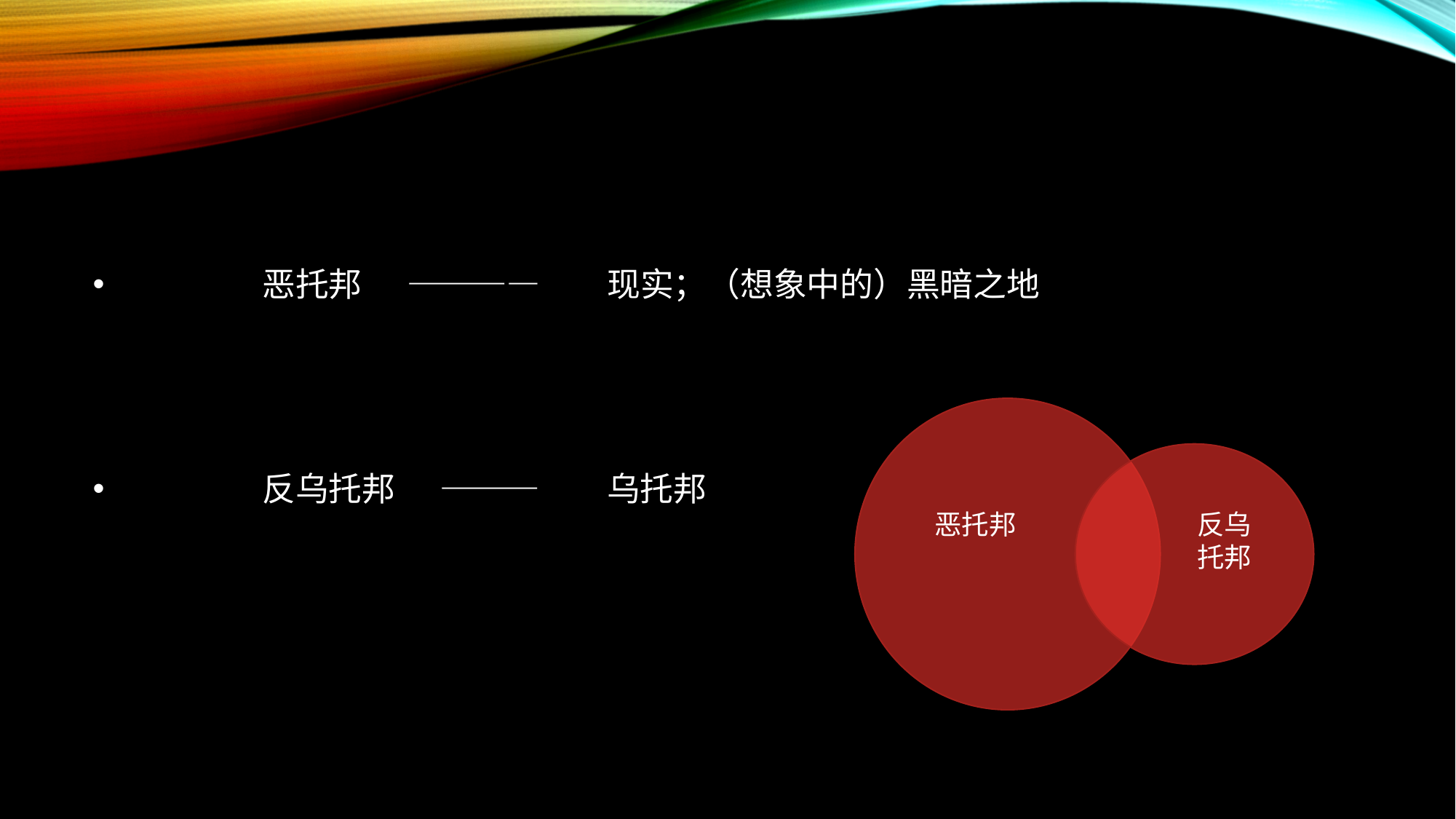

恶托邦      ————         现实；（想象中的）黑暗之地

                  反乌托邦      ———         乌托邦

恶托邦
反乌托邦